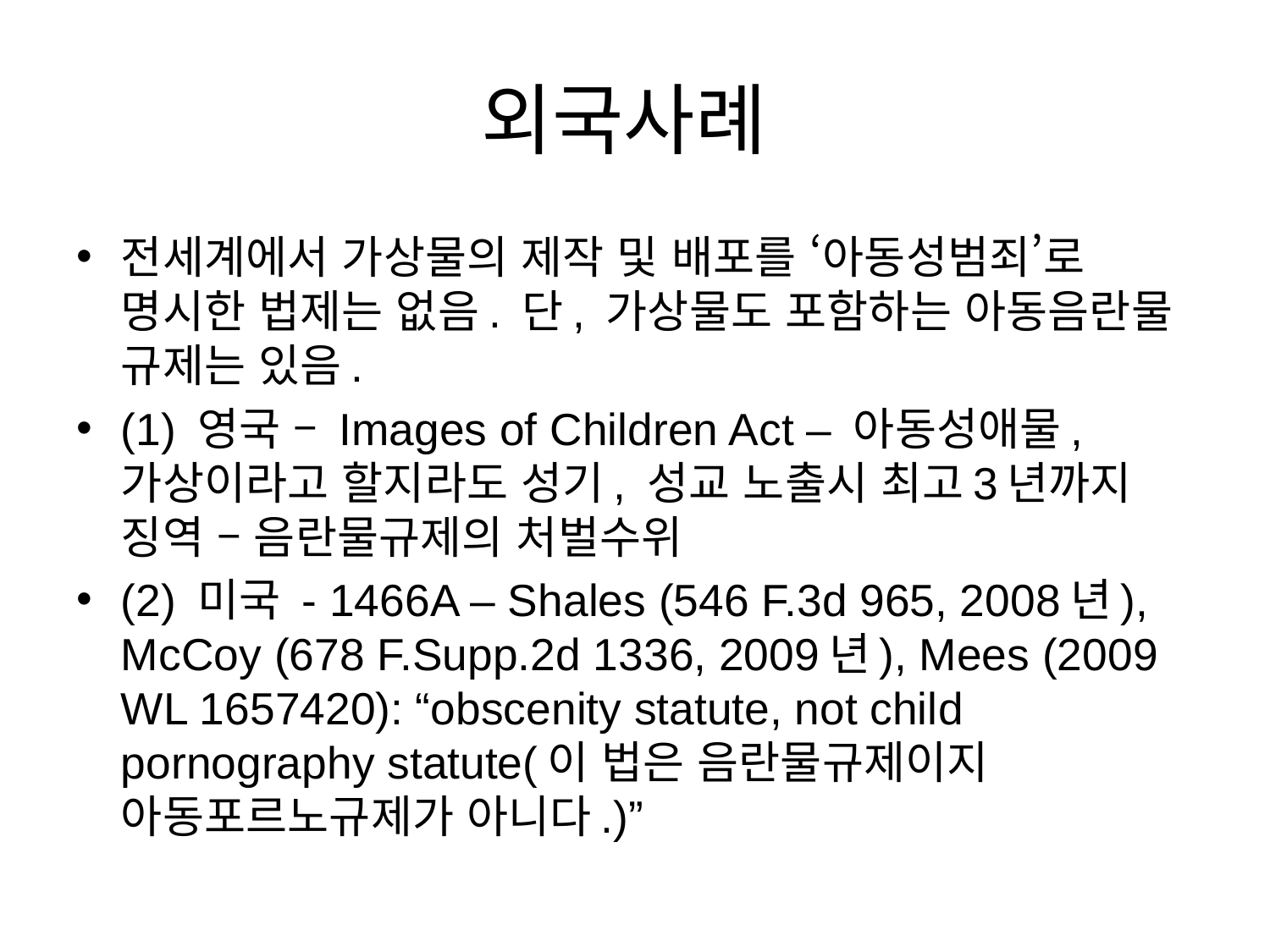

# 외국사례
전세계에서 가상물의 제작 및 배포를 ‘아동성범죄’로 명시한 법제는 없음. 단, 가상물도 포함하는 아동음란물 규제는 있음.
(1) 영국 – Images of Children Act – 아동성애물, 가상이라고 할지라도 성기, 성교 노출시 최고3년까지 징역 – 음란물규제의 처벌수위
(2) 미국 - 1466A – Shales (546 F.3d 965, 2008년), McCoy (678 F.Supp.2d 1336, 2009년), Mees (2009 WL 1657420): “obscenity statute, not child pornography statute(이 법은 음란물규제이지 아동포르노규제가 아니다.)”